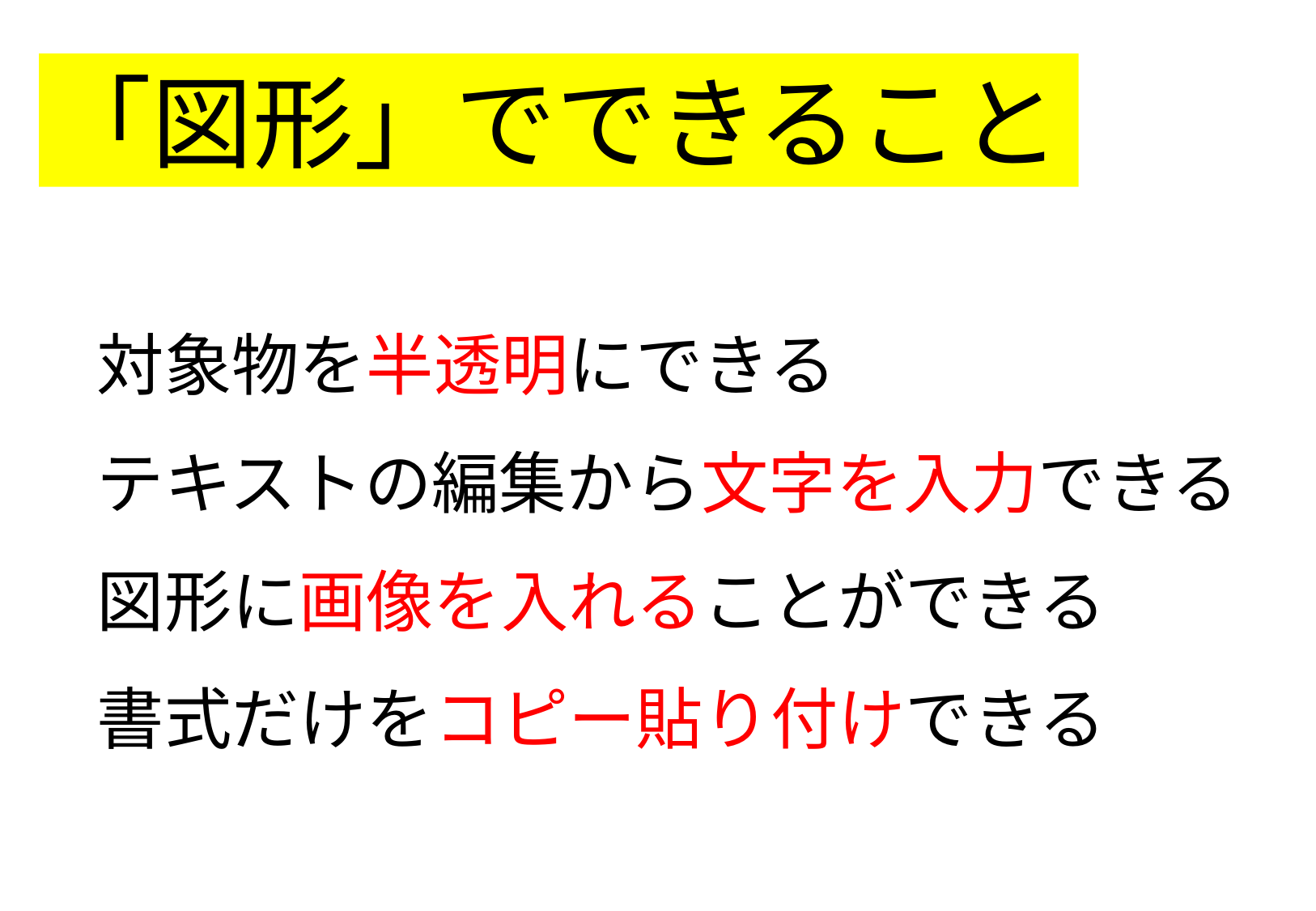

「図形」でできること
対象物を半透明にできる
テキストの編集から文字を入力できる図形に画像を入れることができる
書式だけをコピー貼り付けできる